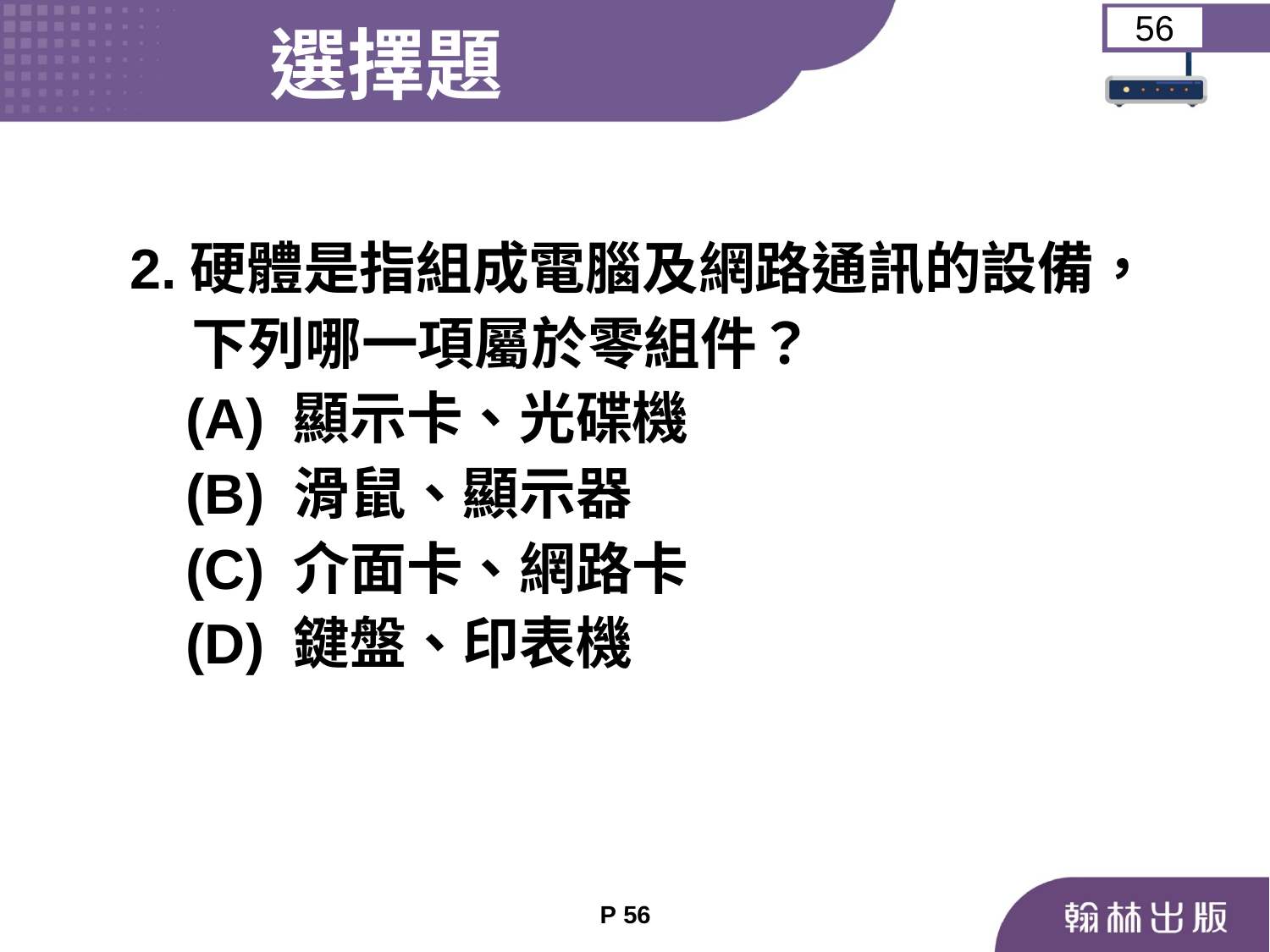

選擇題

56
 2.硬體是指組成電腦及網路通訊的設備，
     下列哪一項屬於零組件？
	   (A) 顯示卡、光碟機
	   (B) 滑鼠、顯示器
	   (C) 介面卡、網路卡
	   (D) 鍵盤、印表機

P 56